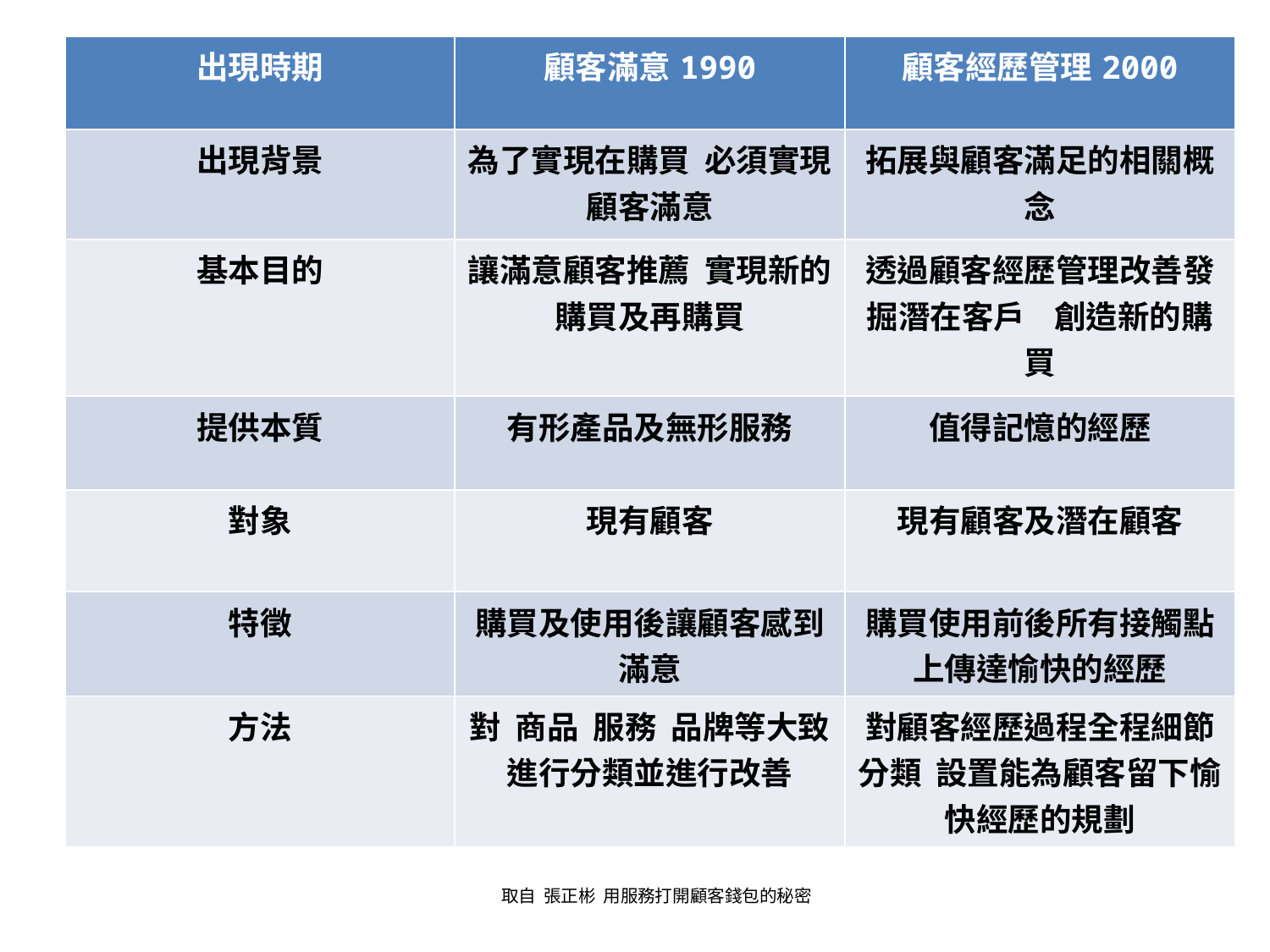

| 出現時期 | 顧客滿意1990 | 顧客經歷管理2000 |
| --- | --- | --- |
| 出現背景 | 為了實現在購買 必須實現顧客滿意 | 拓展與顧客滿足的相關概念 |
| 基本目的 | 讓滿意顧客推薦 實現新的購買及再購買 | 透過顧客經歷管理改善發掘潛在客戶 創造新的購買 |
| 提供本質 | 有形產品及無形服務 | 值得記憶的經歷 |
| 對象 | 現有顧客 | 現有顧客及潛在顧客 |
| 特徵 | 購買及使用後讓顧客感到滿意 | 購買使用前後所有接觸點上傳達愉快的經歷 |
| 方法 | 對 商品 服務 品牌等大致進行分類並進行改善 | 對顧客經歷過程全程細節分類 設置能為顧客留下愉快經歷的規劃 |
# 取自  張正彬  用服務打開顧客錢包的秘密